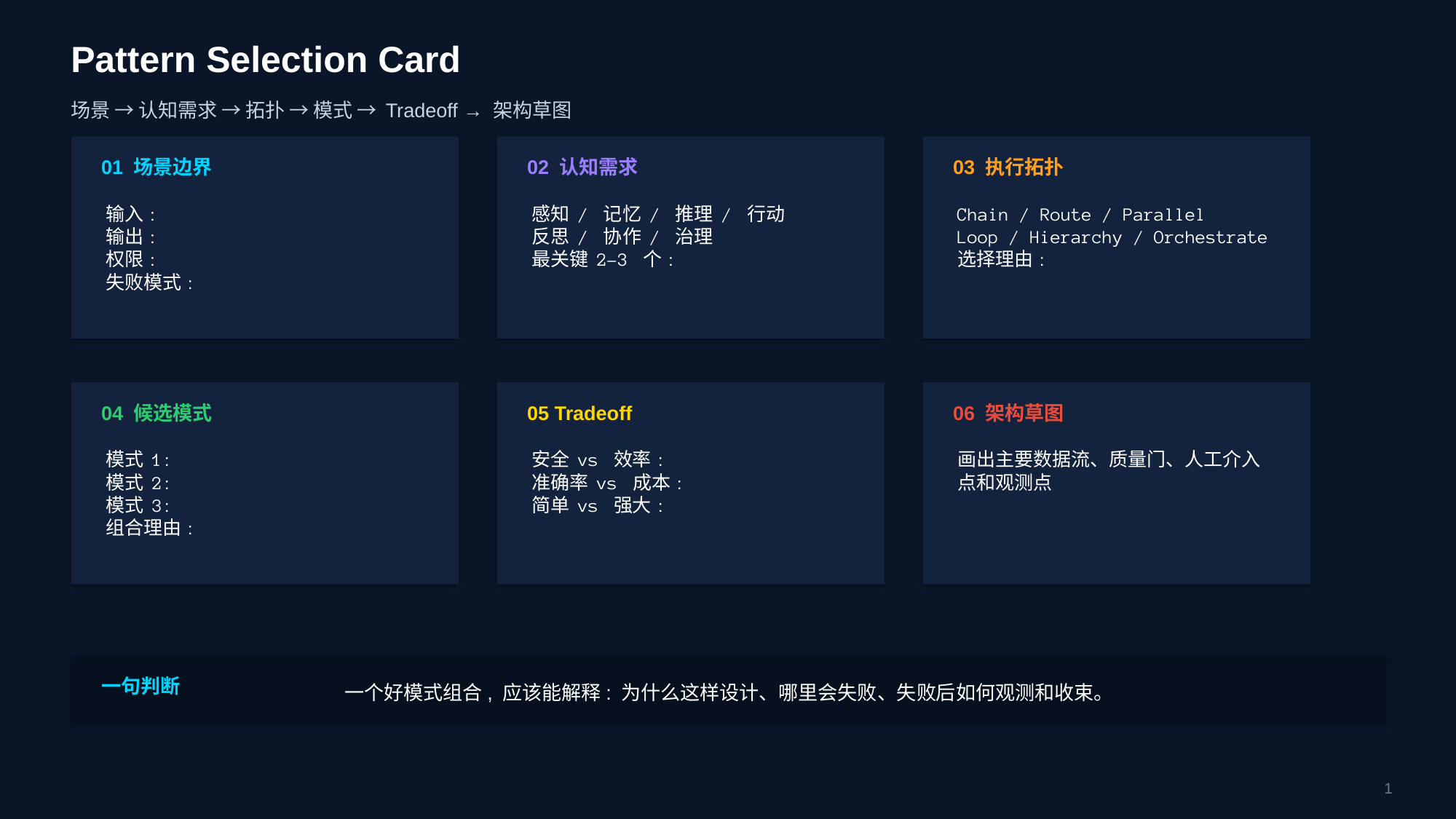

Pattern Selection Card
场景 → 认知需求 → 拓扑 → 模式 → Tradeoff → 架构草图

01 场景边界
02 认知需求
03 执行拓扑
输入:
输出:
权限:
失败模式:
感知 / 记忆 / 推理 / 行动
反思 / 协作 / 治理
最关键 2-3 个:
Chain / Route / Parallel
Loop / Hierarchy / Orchestrate
选择理由:

04 候选模式
05 Tradeoff
06 架构草图
模式 1:
模式 2:
模式 3:
组合理由:
安全 vs 效率:
准确率 vs 成本:
简单 vs 强大:
画出主要数据流、质量门、人工介入点和观测点

一句判断
一个好模式组合, 应该能解释: 为什么这样设计、哪里会失败、失败后如何观测和收束。
1